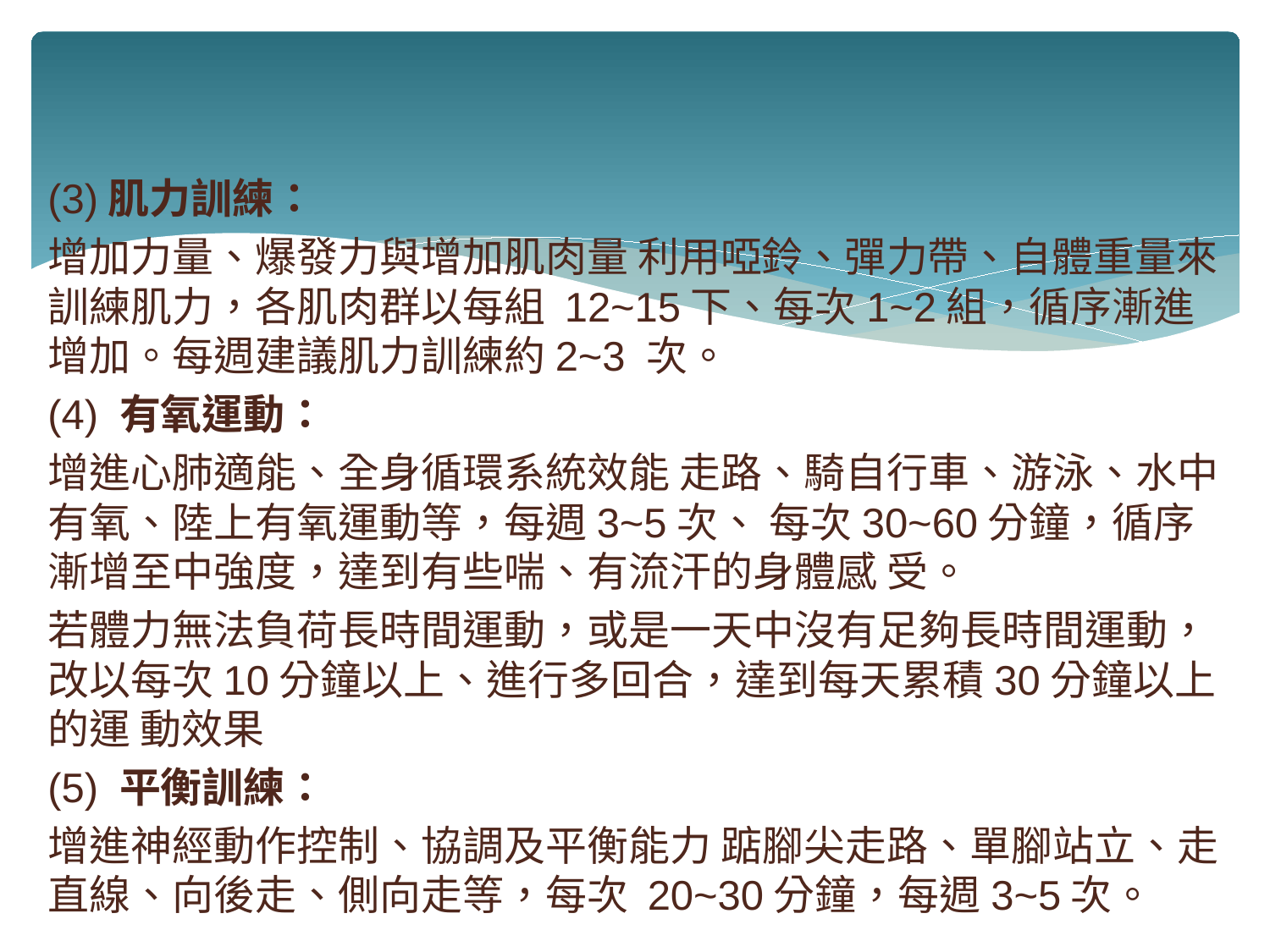

(3)肌力訓練：
增加力量、爆發力與增加肌肉量 利用啞鈴、彈力帶、自體重量來訓練肌力，各肌肉群以每組 12~15下、每次1~2組，循序漸進增加。每週建議肌力訓練約2~3 次。
(4) 有氧運動：
增進心肺適能、全身循環系統效能 走路、騎自行車、游泳、水中有氧、陸上有氧運動等，每週3~5次、 每次30~60分鐘，循序漸增至中強度，達到有些喘、有流汗的身體感 受。
若體力無法負荷長時間運動，或是一天中沒有足夠長時間運動， 改以每次10分鐘以上、進行多回合，達到每天累積30分鐘以上的運 動效果
(5) 平衡訓練：
增進神經動作控制、協調及平衡能力 踮腳尖走路、單腳站立、走直線、向後走、側向走等，每次 20~30分鐘，每週3~5次。